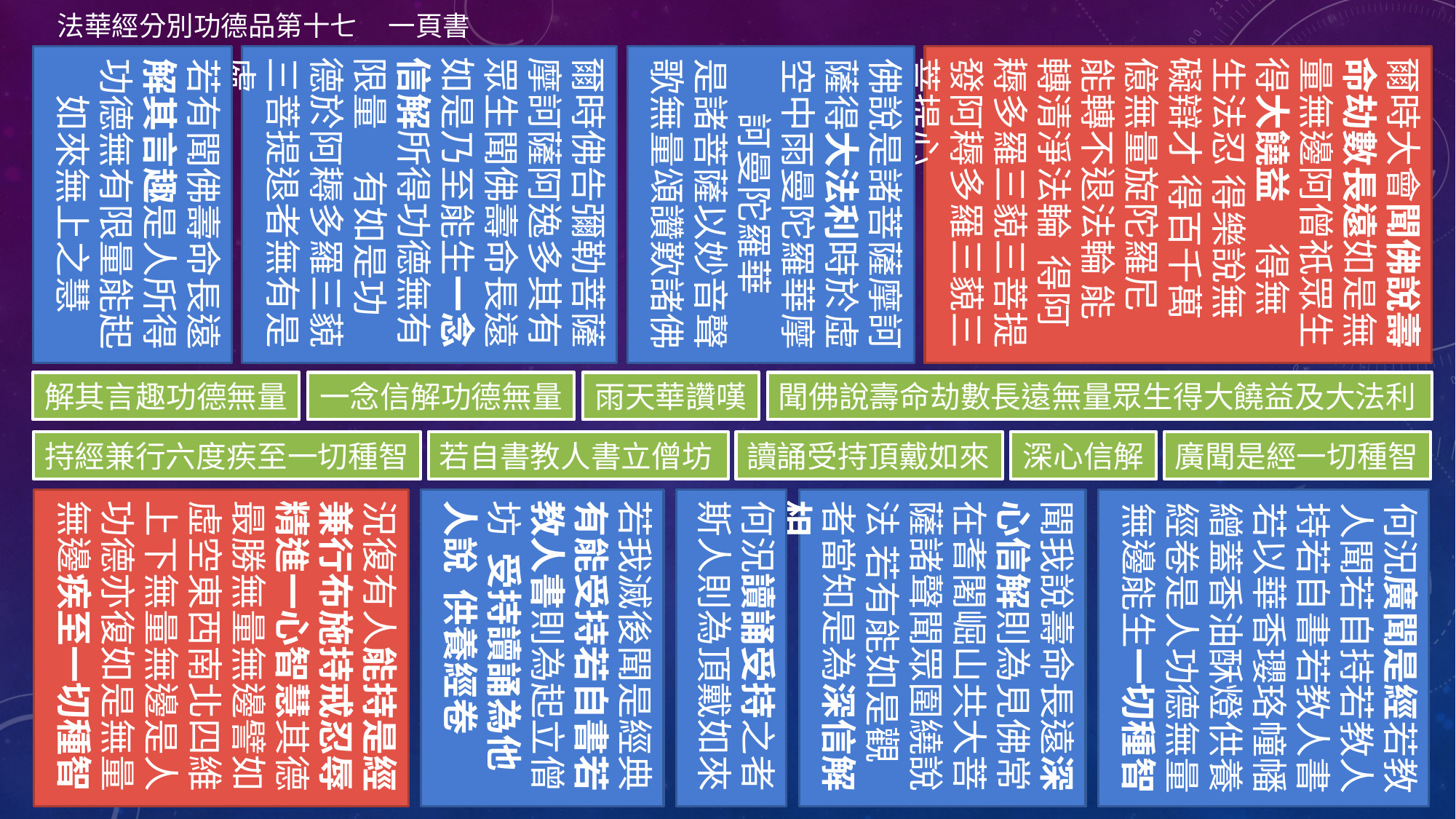

法華經分別功德品第十七     一頁書
若有聞佛壽命長遠解其言趣是人所得功德無有限量能起如來無上之慧
爾時佛告彌勒菩薩摩訶薩阿逸多其有眾生聞佛壽命長遠如是乃至能生一念信解所得功德無有限量     有如是功德於阿耨多羅三藐三菩提退者無有是處
佛說是諸菩薩摩訶薩得大法利時於虛空中雨曼陀羅華摩訶曼陀羅華
是諸菩薩以妙音聲歌無量頌讚歎諸佛
爾時大會聞佛說壽命劫數長遠如是無量無邊阿僧祇眾生得大饒益     得無生法忍 得樂說無礙辯才 得百千萬億無量旋陀羅尼 能轉不退法輪 能轉清淨法輪  得阿耨多羅三藐三菩提 發阿耨多羅三藐三菩提心
解其言趣功德無量
一念信解功德無量
雨天華讚嘆
聞佛說壽命劫數長遠無量眾生得大饒益及大法利
持經兼行六度疾至一切種智
若自書教人書立僧坊
讀誦受持頂戴如來
深心信解
廣聞是經一切種智
況復有人能持是經兼行布施持戒忍辱精進一心智慧其德最勝無量無邊譬如虛空東西南北四維上下無量無邊是人功德亦復如是無量無邊疾至一切種智
若我滅後聞是經典有能受持若自書若教人書則為起立僧坊  受持讀誦為他人說  供養經卷
何況讀誦受持之者斯人則為頂戴如來
聞我說壽命長遠深心信解則為見佛常在耆闍崛山共大菩薩諸聲聞眾圍繞說法 若有能如是觀者當知是為深信解相
何況廣聞是經若教人聞若自持若教人持若自書若教人書若以華香瓔珞幢幡繒蓋香油酥燈供養經卷是人功德無量無邊能生一切種智
36